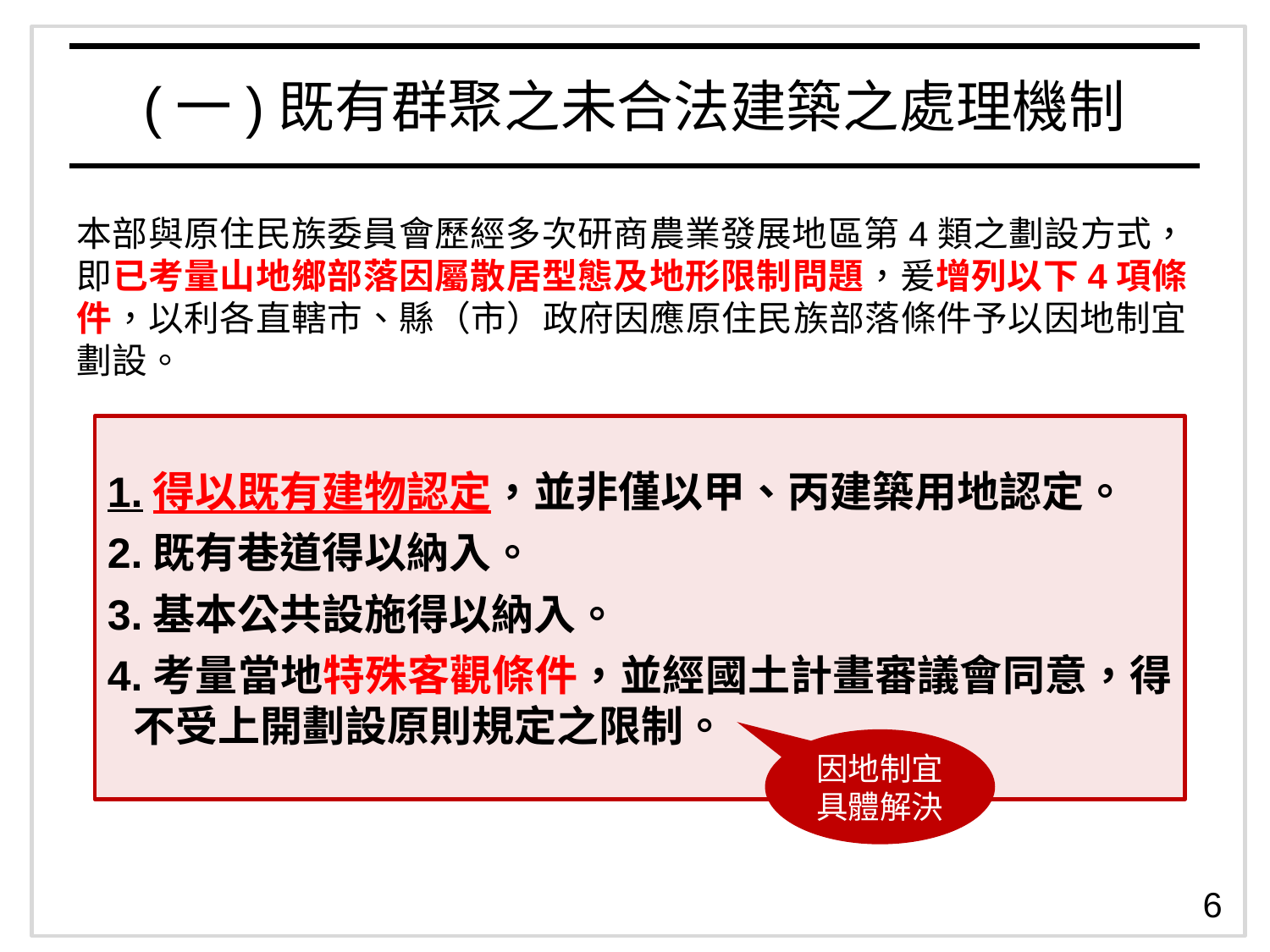

(一)既有群聚之未合法建築之處理機制
本部與原住民族委員會歷經多次研商農業發展地區第4類之劃設方式，即已考量山地鄉部落因屬散居型態及地形限制問題，爰增列以下4項條件，以利各直轄市、縣（市）政府因應原住民族部落條件予以因地制宜劃設。
1.得以既有建物認定，並非僅以甲、丙建築用地認定。
2.既有巷道得以納入。
3.基本公共設施得以納入。
4.考量當地特殊客觀條件，並經國土計畫審議會同意，得不受上開劃設原則規定之限制。
因地制宜
具體解決
6